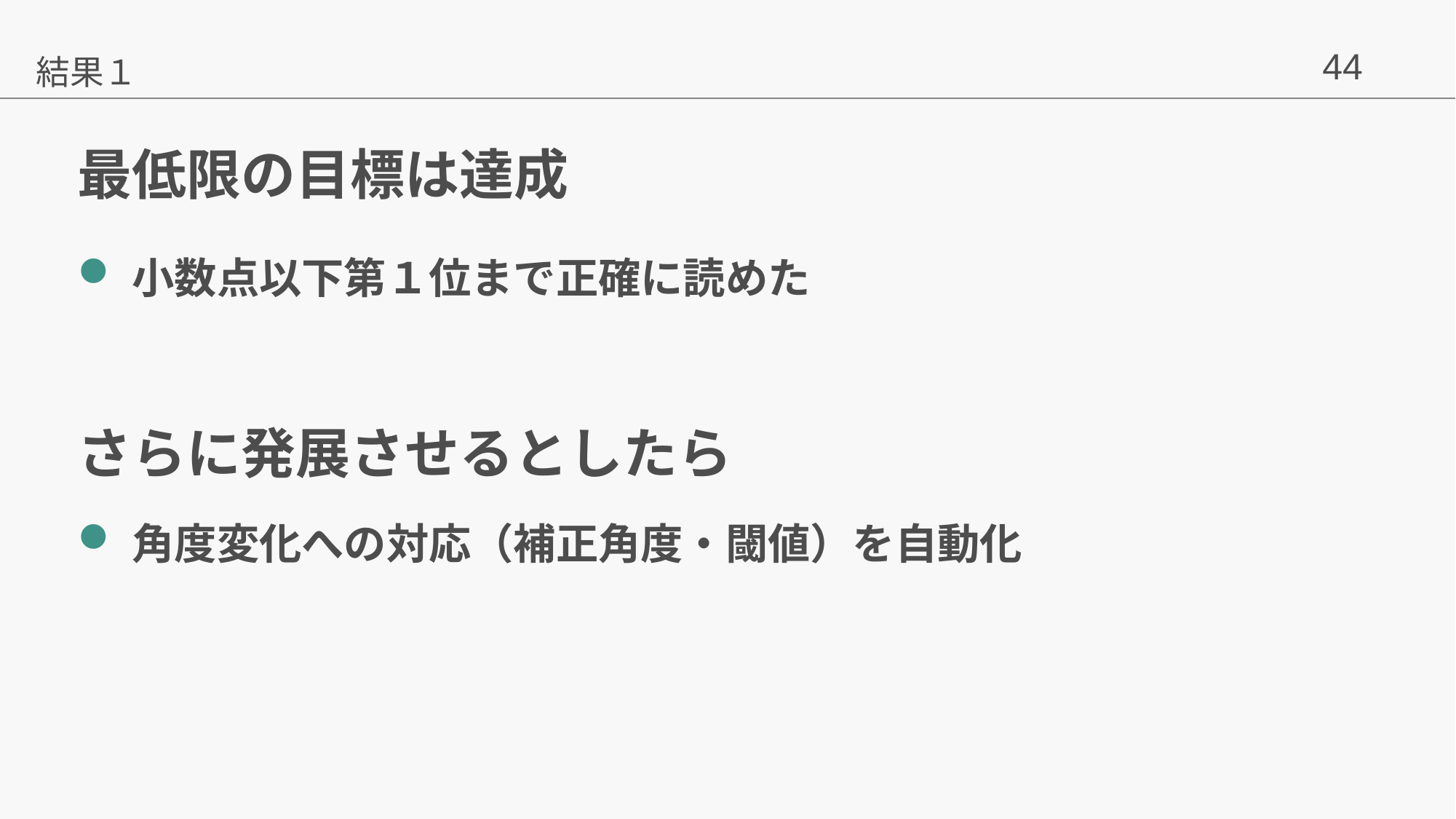

結果１
# 最低限の目標は達成
小数点以下第１位まで正確に読めた

さらに発展させるとしたら
角度変化への対応（補正角度・閾値）を自動化